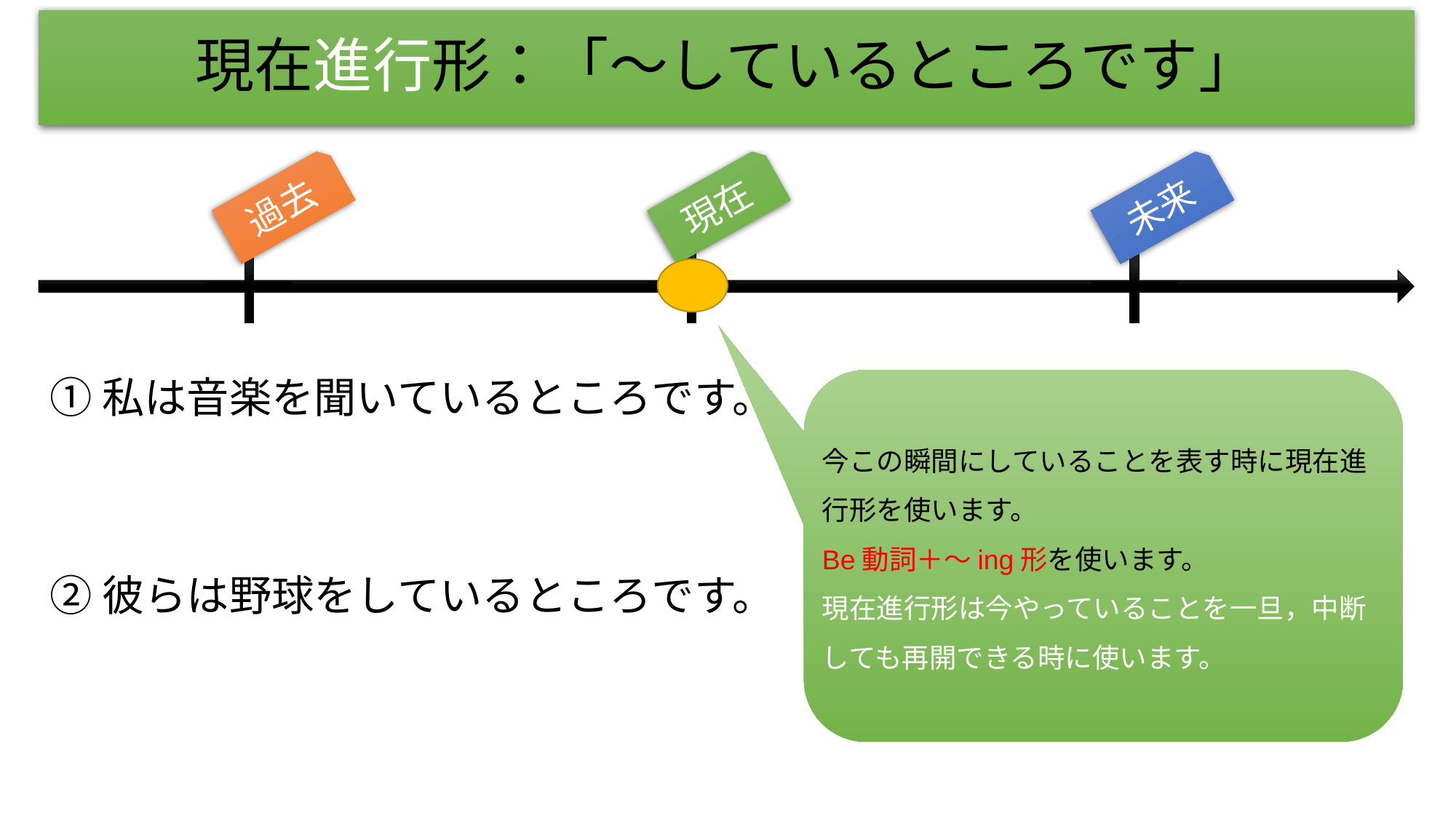

# 現在進行形：「～しているところです」
過去
現在
未来

①私は音楽を聞いているところです。

②彼らは野球をしているところです。

今この瞬間にしていることを表す時に現在進行形を使います。
Be動詞＋～ing形を使います。
現在進行形は今やっていることを一旦，中断しても再開できる時に使います。